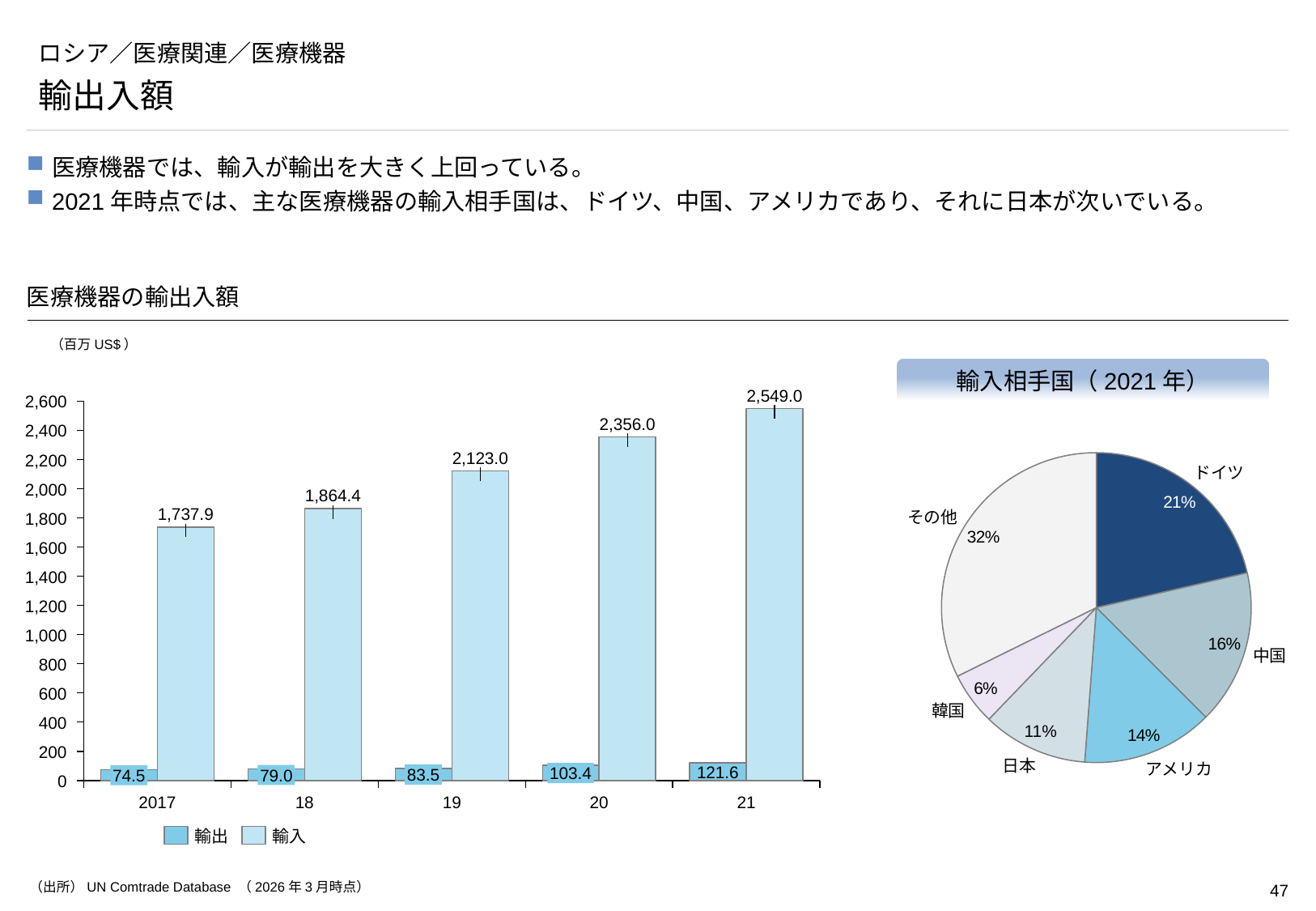

# ロシア／医療関連／医療機器
輸出入額
医療機器では、輸入が輸出を大きく上回っている。
2021年時点では、主な医療機器の輸入相手国は、ドイツ、中国、アメリカであり、それに日本が次いでいる。
医療機器の輸出入額
（百万US$）
輸入相手国（2021年）
2,549.0

### Chart

| Category |  |  |
|---|---|---|
2,600

### Chart

| Category |  |
|---|---|
2,356.0
2,400
2,123.0
2,200
ドイツ
2,000
1,864.4
1,737.9
その他
1,800
1,600
1,400
1,200
1,000
中国
800
600
韓国
400
200
日本
アメリカ
121.6
103.4
83.5
79.0
74.5
0
2017
18
19
20
21
輸出
輸入

（出所）UN Comtrade Database （2026年3月時点）